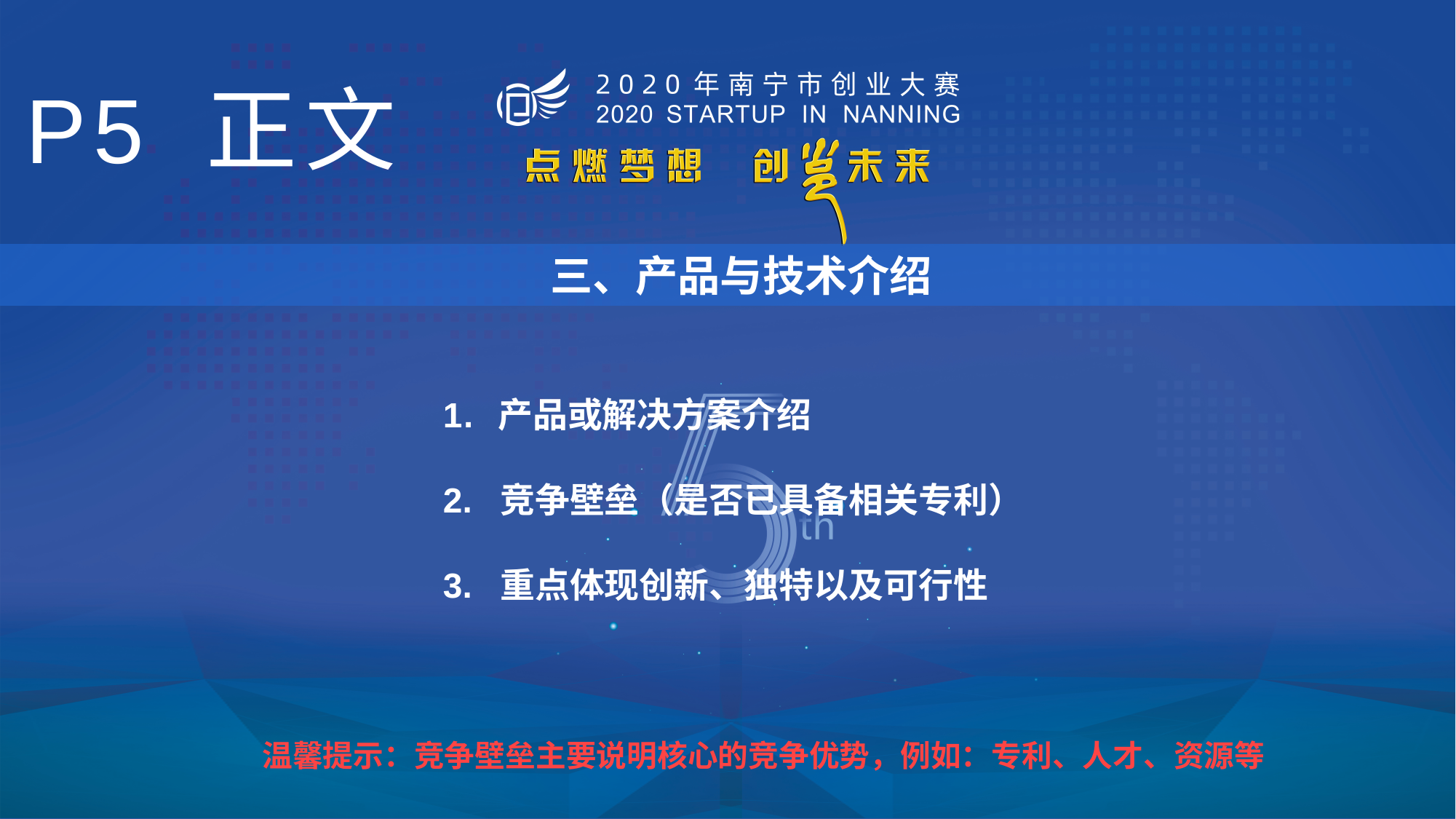

P5 正文
  三、产品与技术介绍
产品或解决方案介绍
2.  竞争壁垒（是否已具备相关专利）
3.  重点体现创新、独特以及可行性

温馨提示：竞争壁垒主要说明核心的竞争优势，例如：专利、人才、资源等